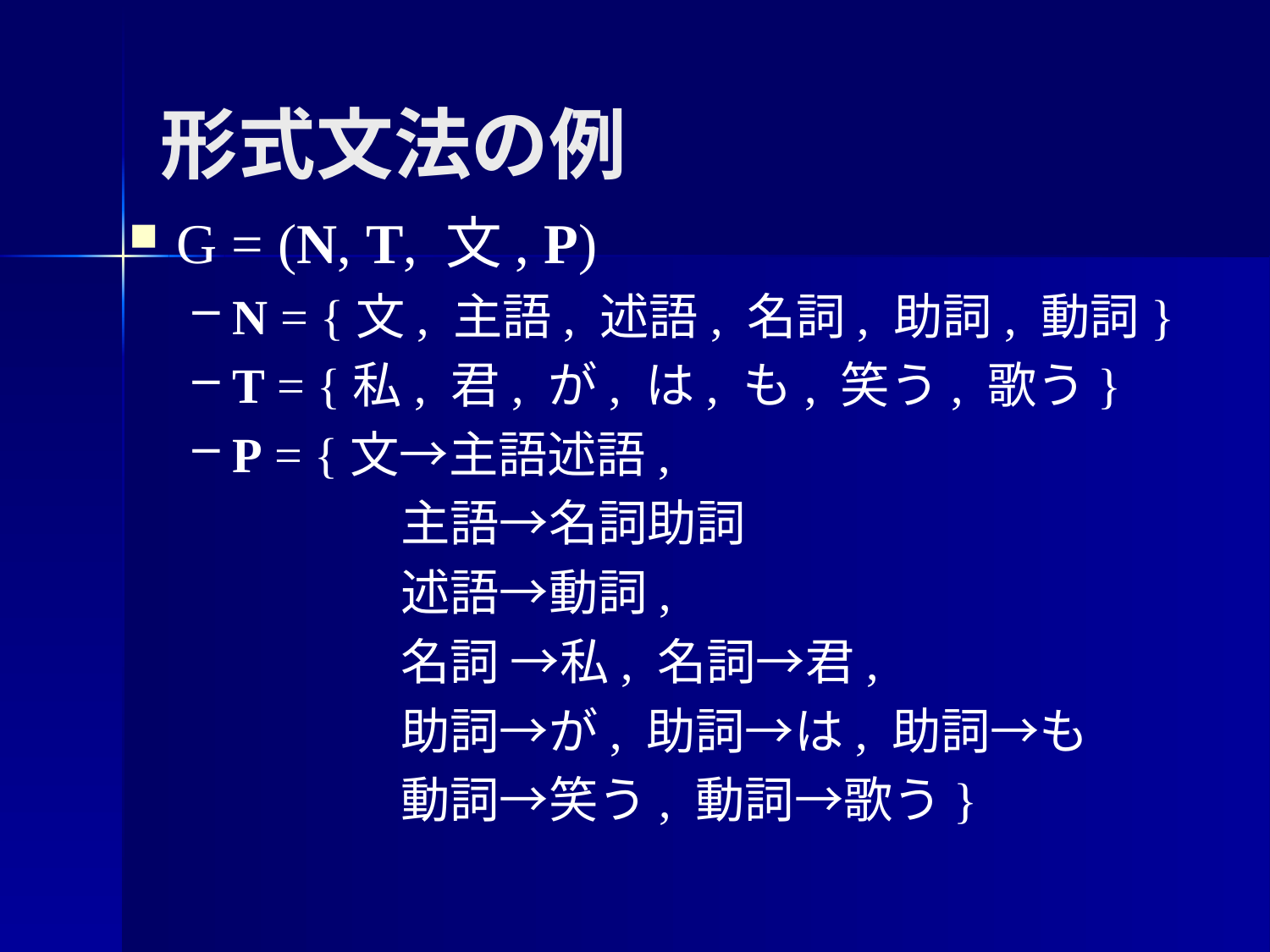

形式文法の例
G = (N, T, 文, P)
N = {文, 主語, 述語, 名詞, 助詞, 動詞}
T = {私, 君, が, は, も, 笑う, 歌う}
P = {文→主語述語,
　　　 　主語→名詞助詞
　　　 　述語→動詞,
　　　 　名詞 →私, 名詞→君,
　　　 　助詞→が, 助詞→は, 助詞→も
　　　 　動詞→笑う, 動詞→歌う}